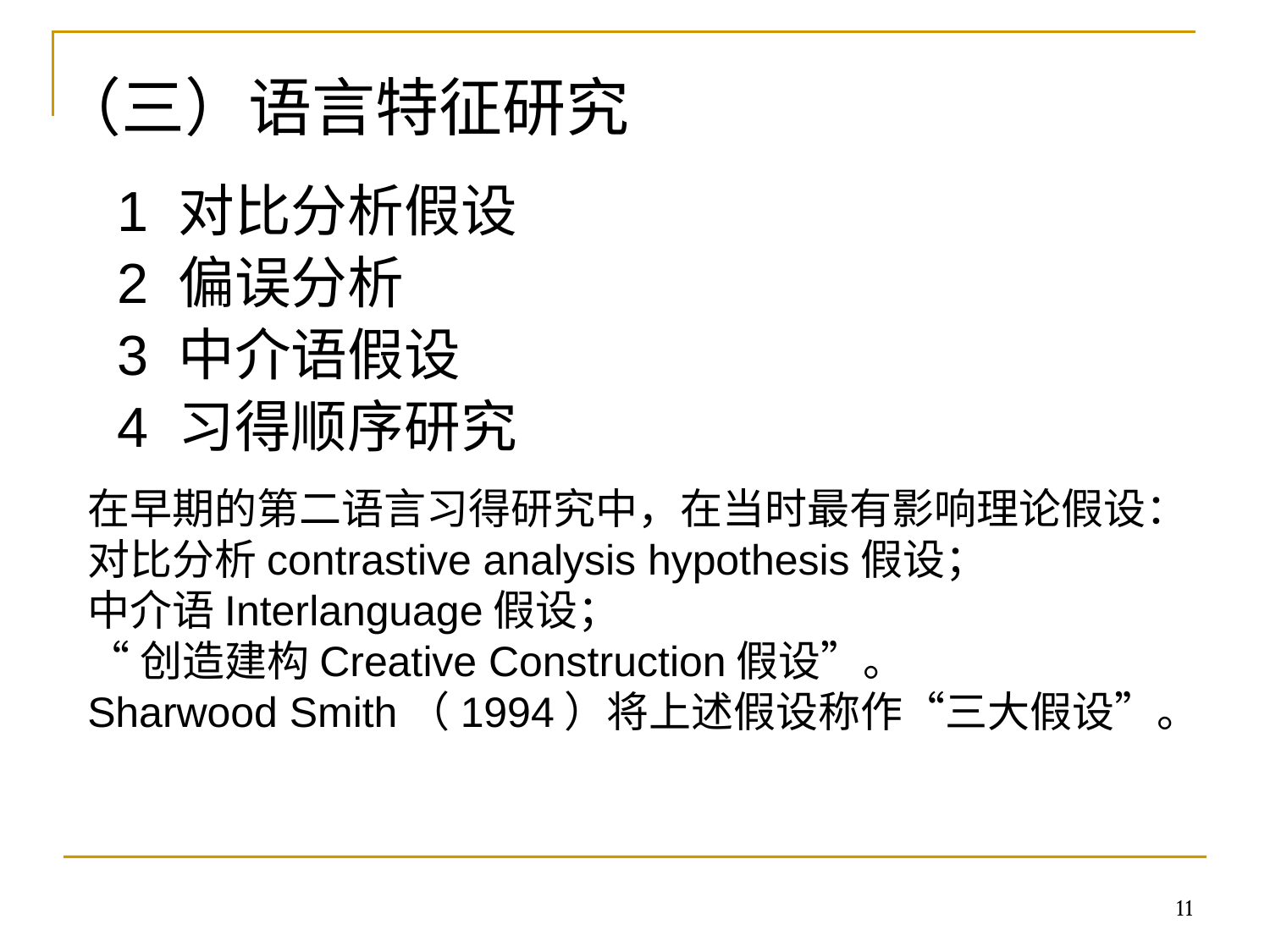

# （三）语言特征研究
1 对比分析假设
2 偏误分析
3 中介语假设
4 习得顺序研究

在早期的第二语言习得研究中，在当时最有影响理论假设：
对比分析contrastive analysis hypothesis假设；
中介语Interlanguage假设；
“创造建构Creative Construction假设”。
Sharwood Smith（1994）将上述假设称作“三大假设”。
11